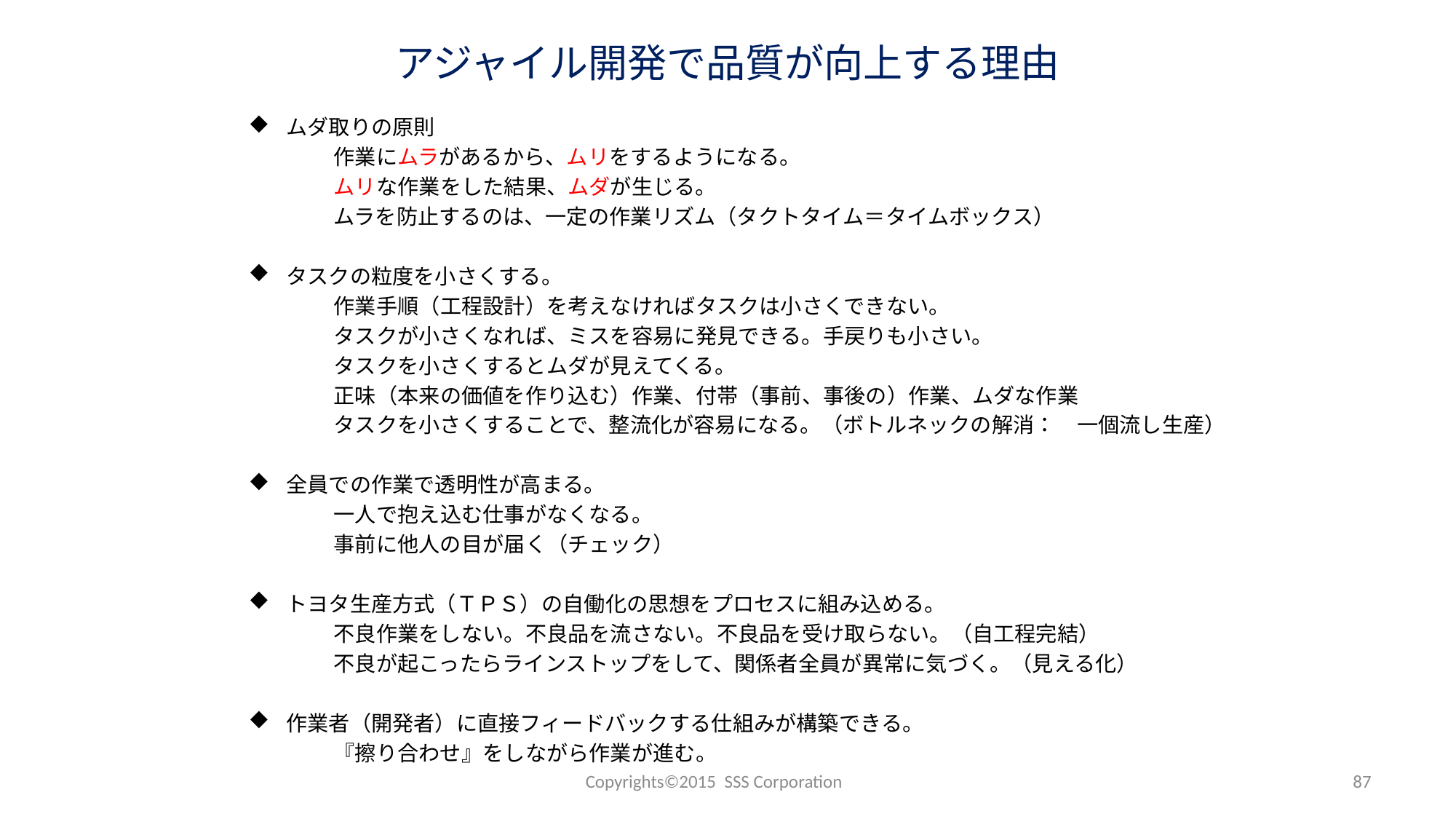

# アジャイル開発で品質が向上する理由
ムダ取りの原則
	作業にムラがあるから、ムリをするようになる。
	ムリな作業をした結果、ムダが生じる。
	ムラを防止するのは、一定の作業リズム（タクトタイム＝タイムボックス）

タスクの粒度を小さくする。
	作業手順（工程設計）を考えなければタスクは小さくできない。
	タスクが小さくなれば、ミスを容易に発見できる。手戻りも小さい。
	タスクを小さくするとムダが見えてくる。
	正味（本来の価値を作り込む）作業、付帯（事前、事後の）作業、ムダな作業
	タスクを小さくすることで、整流化が容易になる。（ボトルネックの解消：　一個流し生産）

全員での作業で透明性が高まる。
	一人で抱え込む仕事がなくなる。
	事前に他人の目が届く（チェック）

トヨタ生産方式（ＴＰＳ）の自働化の思想をプロセスに組み込める。
	不良作業をしない。不良品を流さない。不良品を受け取らない。（自工程完結）
	不良が起こったらラインストップをして、関係者全員が異常に気づく。（見える化）

作業者（開発者）に直接フィードバックする仕組みが構築できる。
	『擦り合わせ』をしながら作業が進む。
Copyrights©2015  SSS Corporation
87